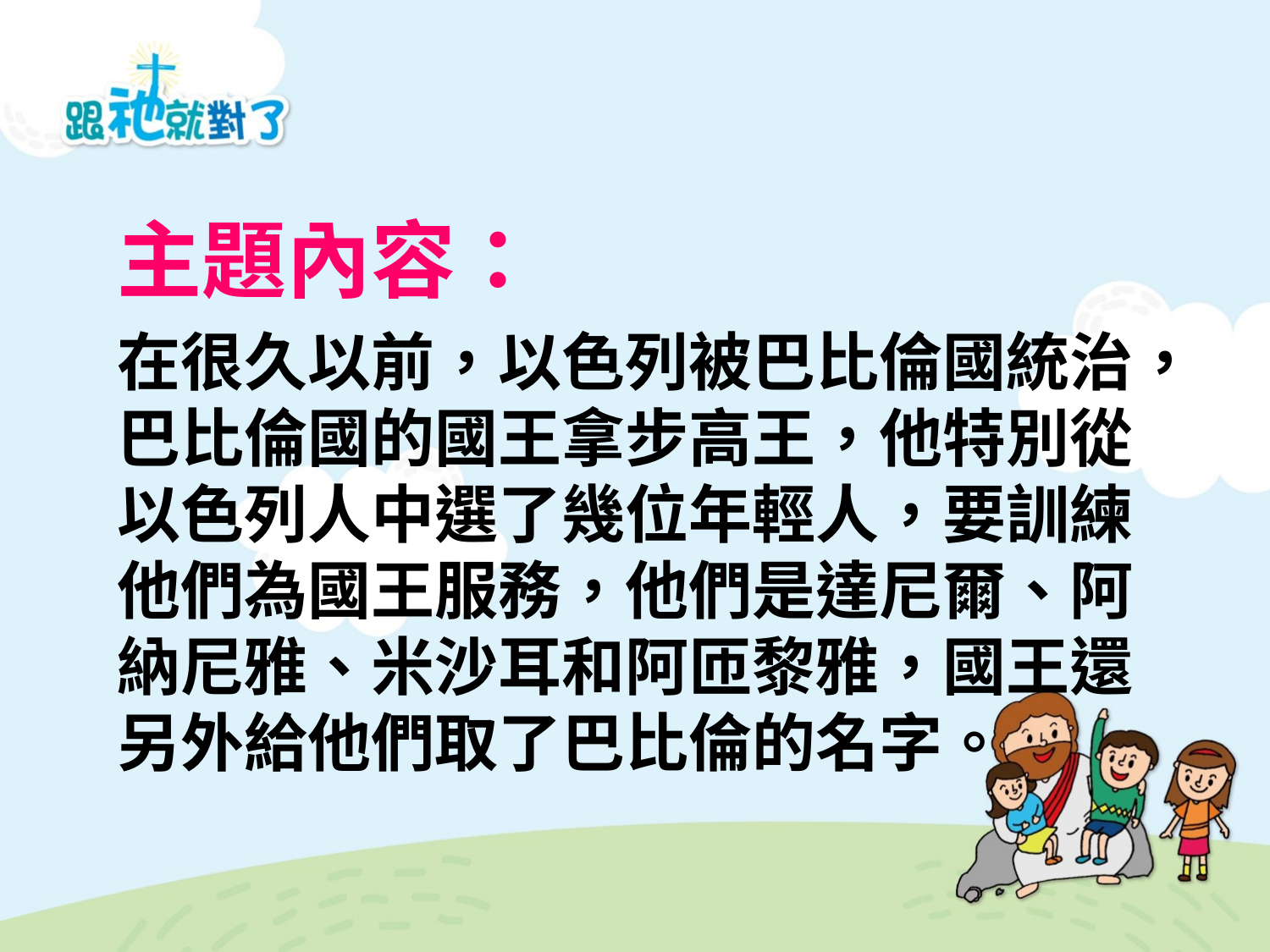

主題內容：
在很久以前，以色列被巴比倫國統治，巴比倫國的國王拿步高王，他特別從以色列人中選了幾位年輕人，要訓練他們為國王服務，他們是達尼爾、阿納尼雅、米沙耳和阿匝黎雅，國王還另外給他們取了巴比倫的名字。